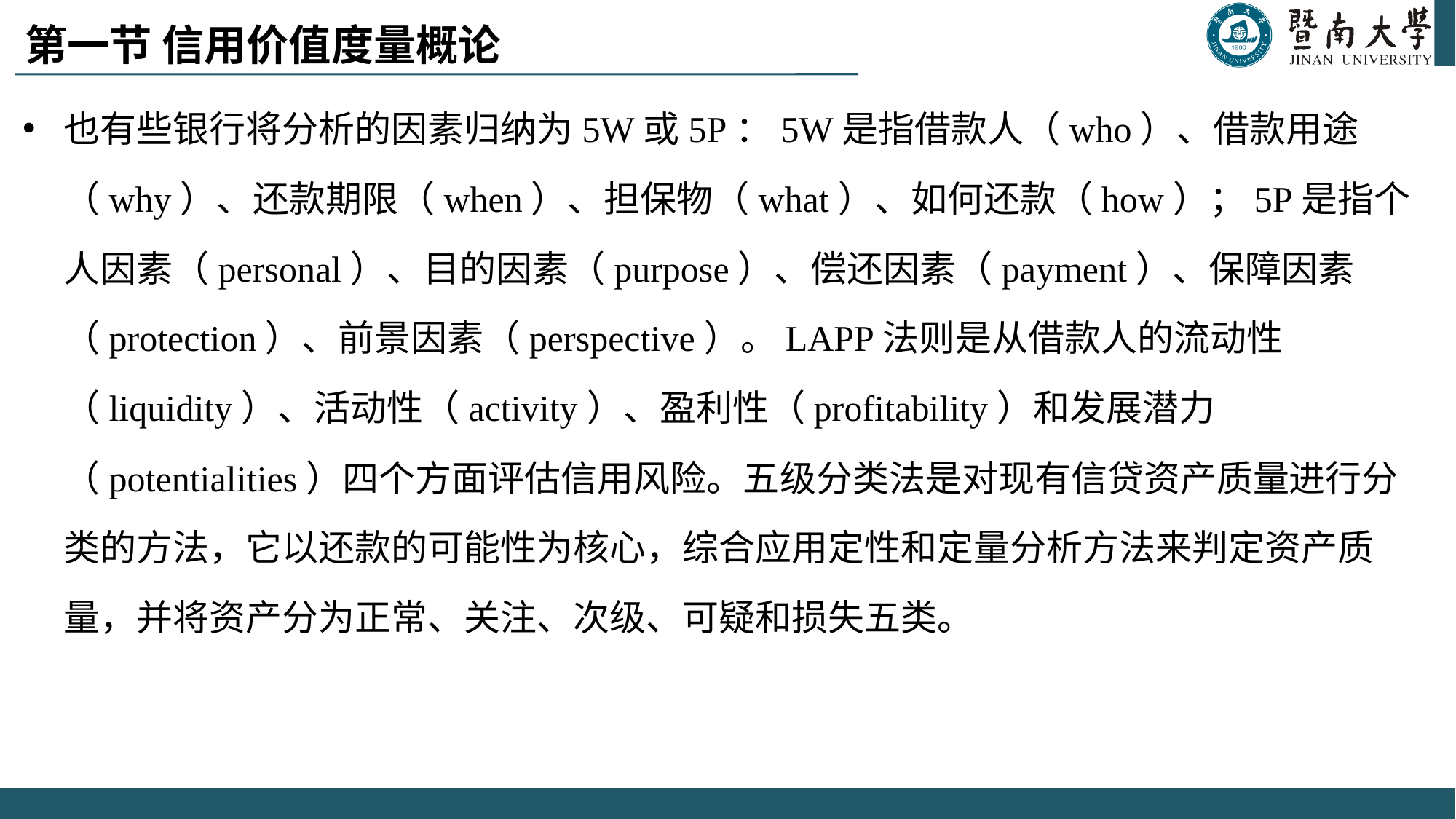

# 第一节 信用价值度量概论
也有些银行将分析的因素归纳为5W或5P：5W是指借款人（who）、借款用途（why）、还款期限（when）、担保物（what）、如何还款（how）；5P是指个人因素（personal）、目的因素（purpose）、偿还因素（payment）、保障因素（protection）、前景因素（perspective）。LAPP法则是从借款人的流动性（liquidity）、活动性（activity）、盈利性（profitability）和发展潜力（potentialities）四个方面评估信用风险。五级分类法是对现有信贷资产质量进行分类的方法，它以还款的可能性为核心，综合应用定性和定量分析方法来判定资产质量，并将资产分为正常、关注、次级、可疑和损失五类。